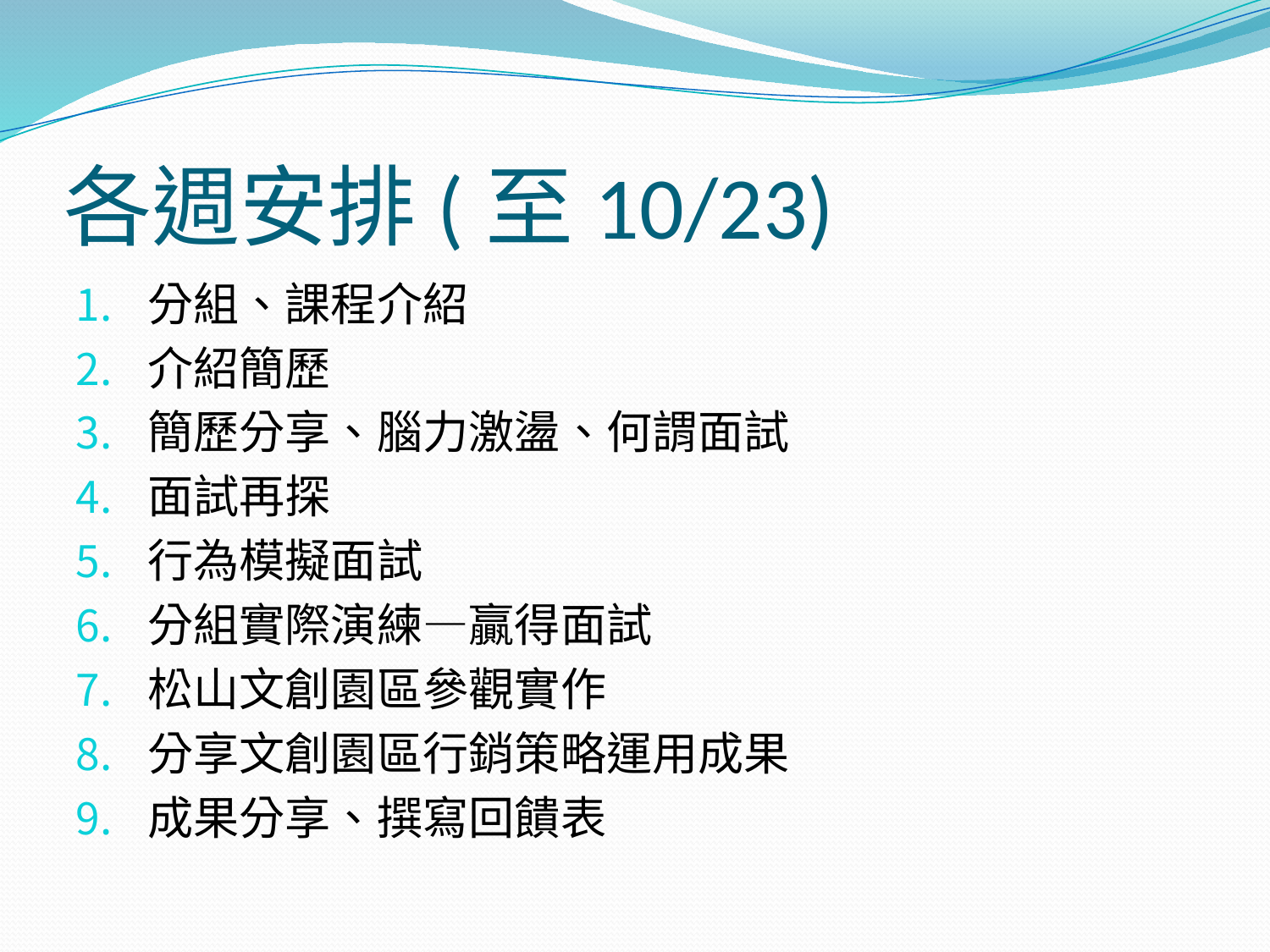

# 各週安排(至10/23)
分組、課程介紹
介紹簡歷
簡歷分享、腦力激盪、何謂面試
面試再探
行為模擬面試
分組實際演練—贏得面試
松山文創園區參觀實作
分享文創園區行銷策略運用成果
成果分享、撰寫回饋表